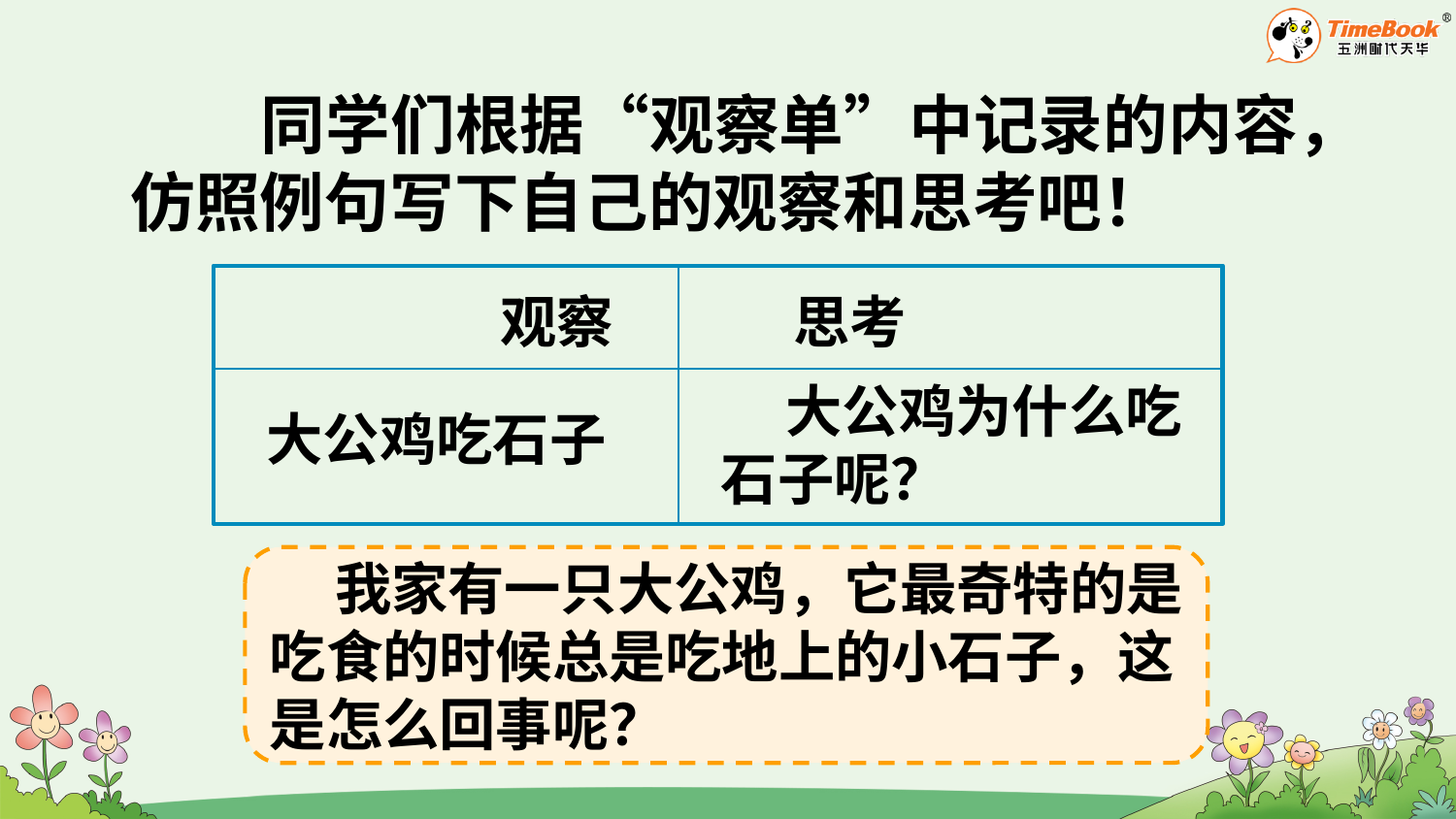

同学们根据“观察单”中记录的内容，仿照例句写下自己的观察和思考吧！

观察              思考
    大公鸡为什么吃石子呢？
大公鸡吃石子
    我家有一只大公鸡，它最奇特的是吃食的时候总是吃地上的小石子，这是怎么回事呢？